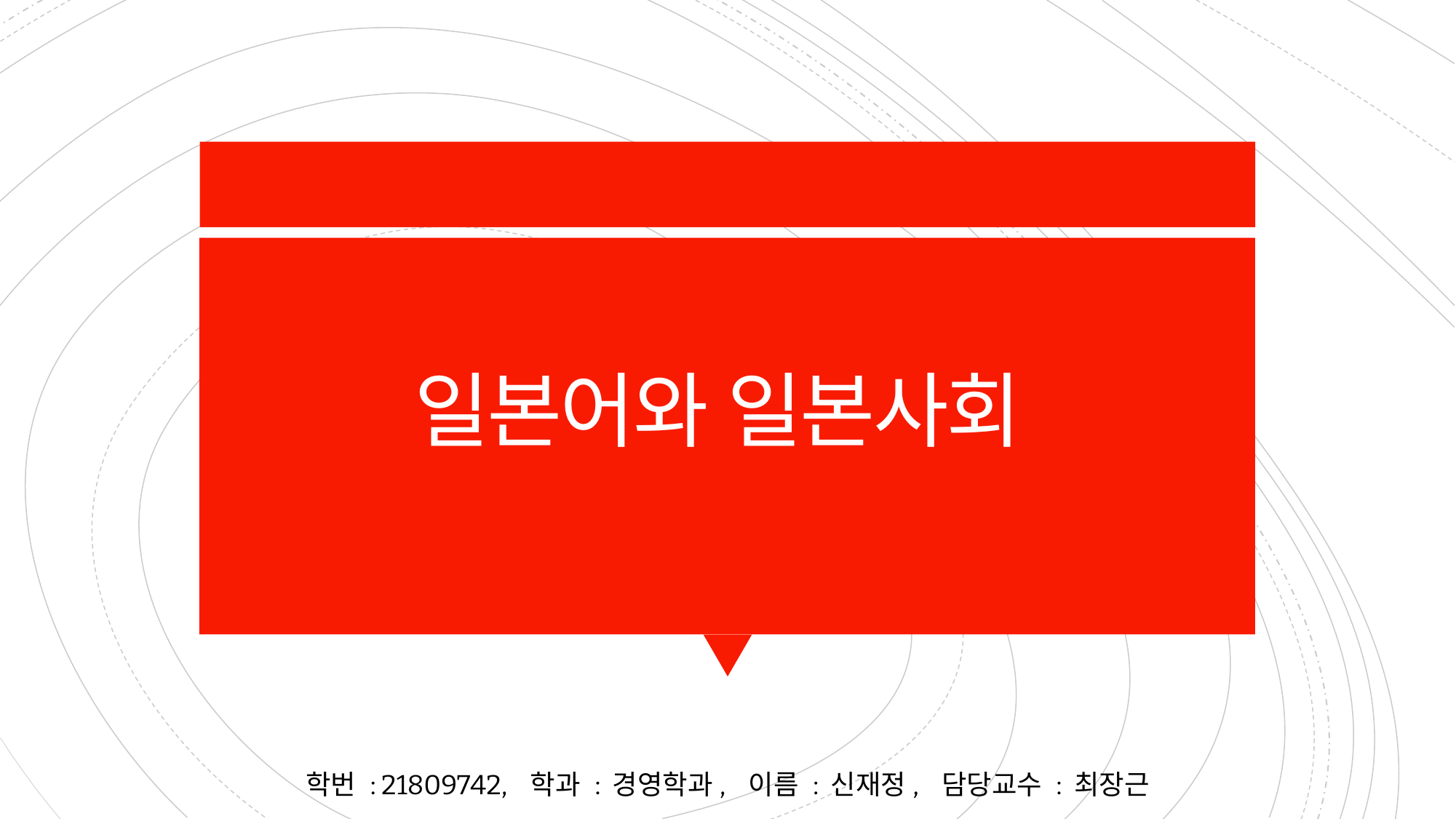

# 일본어와 일본사회
학번 : 21809742,   학과 : 경영학과,   이름 : 신재정,   담당교수 : 최장근